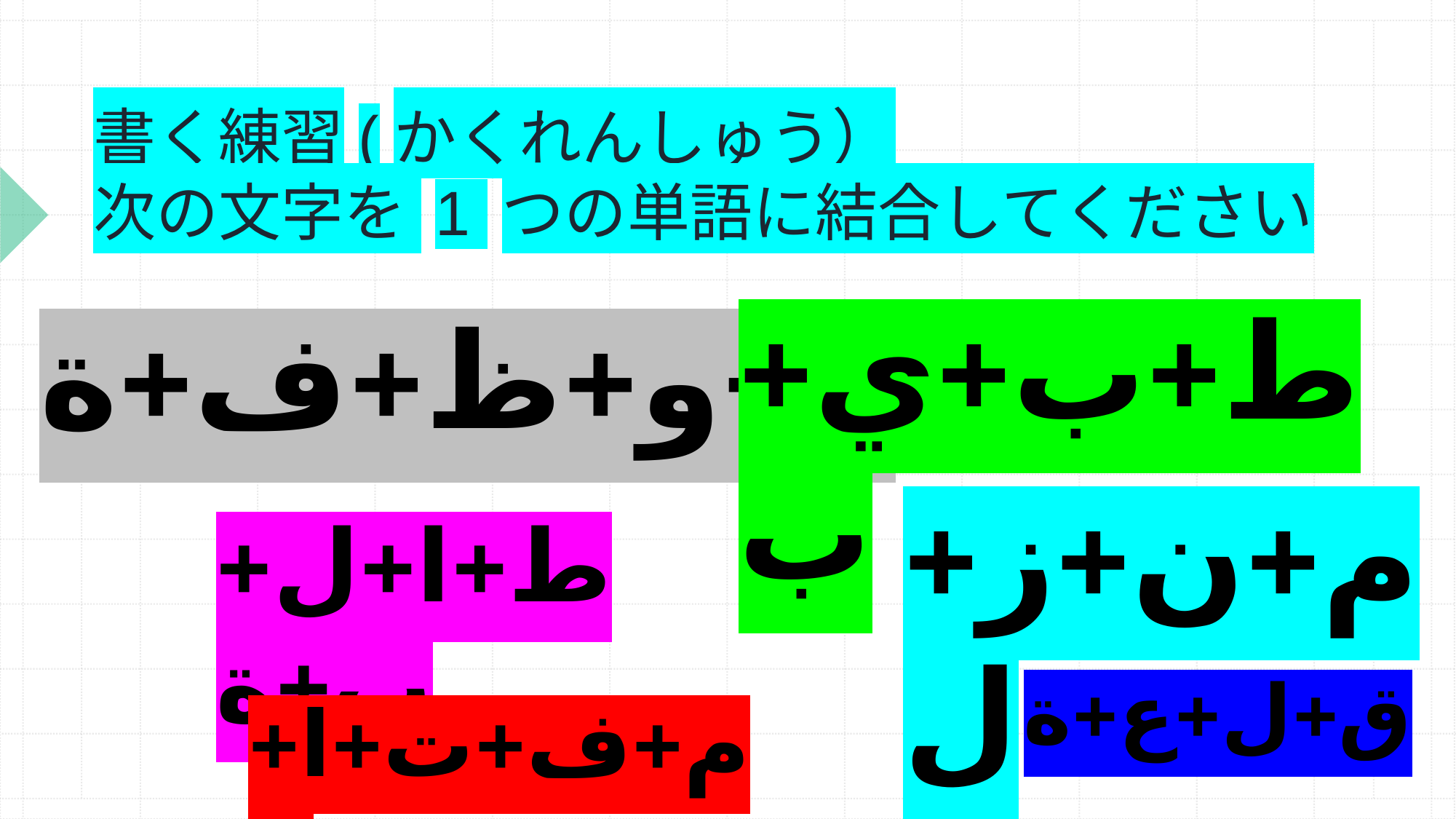

# 書く練習(かくれんしゅう） 次の文字を 1 つの単語に結合してください

ط+ب+ي+ب
م+و+ظ+ف+ة
م+ن+ز+ل

ط+ا+ل+ب+ة
ق+ل+ع+ة
م+ف+ت+ا+ح